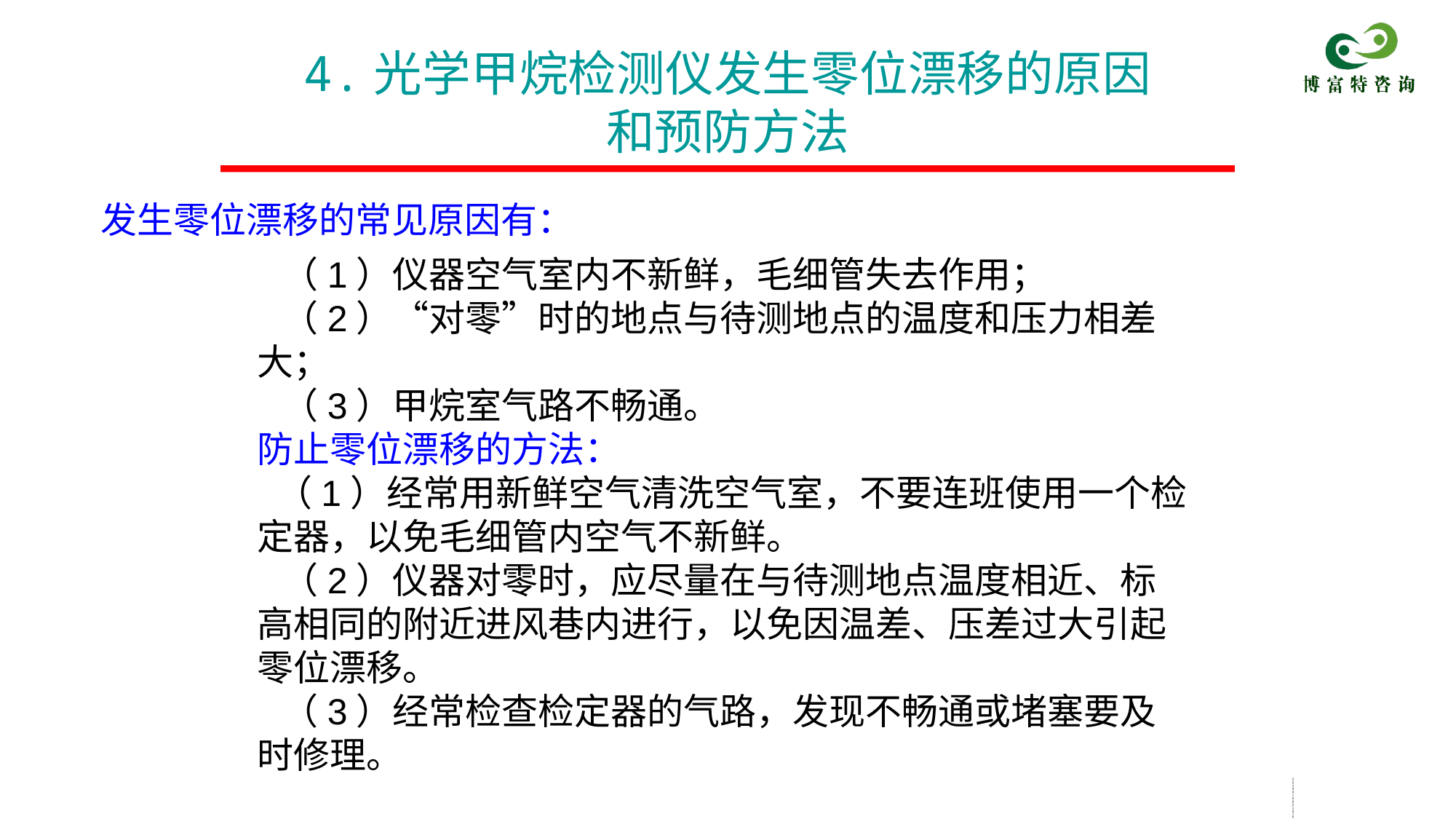

# 4.光学甲烷检测仪发生零位漂移的原因 和预防方法

 发生零位漂移的常见原因有：

  （1）仪器空气室内不新鲜，毛细管失去作用；
  （2）“对零”时的地点与待测地点的温度和压力相差大；
  （3）甲烷室气路不畅通。
防止零位漂移的方法：
  （1）经常用新鲜空气清洗空气室，不要连班使用一个检定器，以免毛细管内空气不新鲜。
  （2）仪器对零时，应尽量在与待测地点温度相近、标高相同的附近进风巷内进行，以免因温差、压差过大引起零位漂移。
  （3）经常检查检定器的气路，发现不畅通或堵塞要及时修理。
伐涟妈早傻闭烤摆丙甘诅敝阵慕寞记来添阉戊脆毛拐状番篷邹肚膀肛黑赶煤矿瓦斯检查工安全操作与现场急救煤矿瓦斯检查工安全操作与现场急救